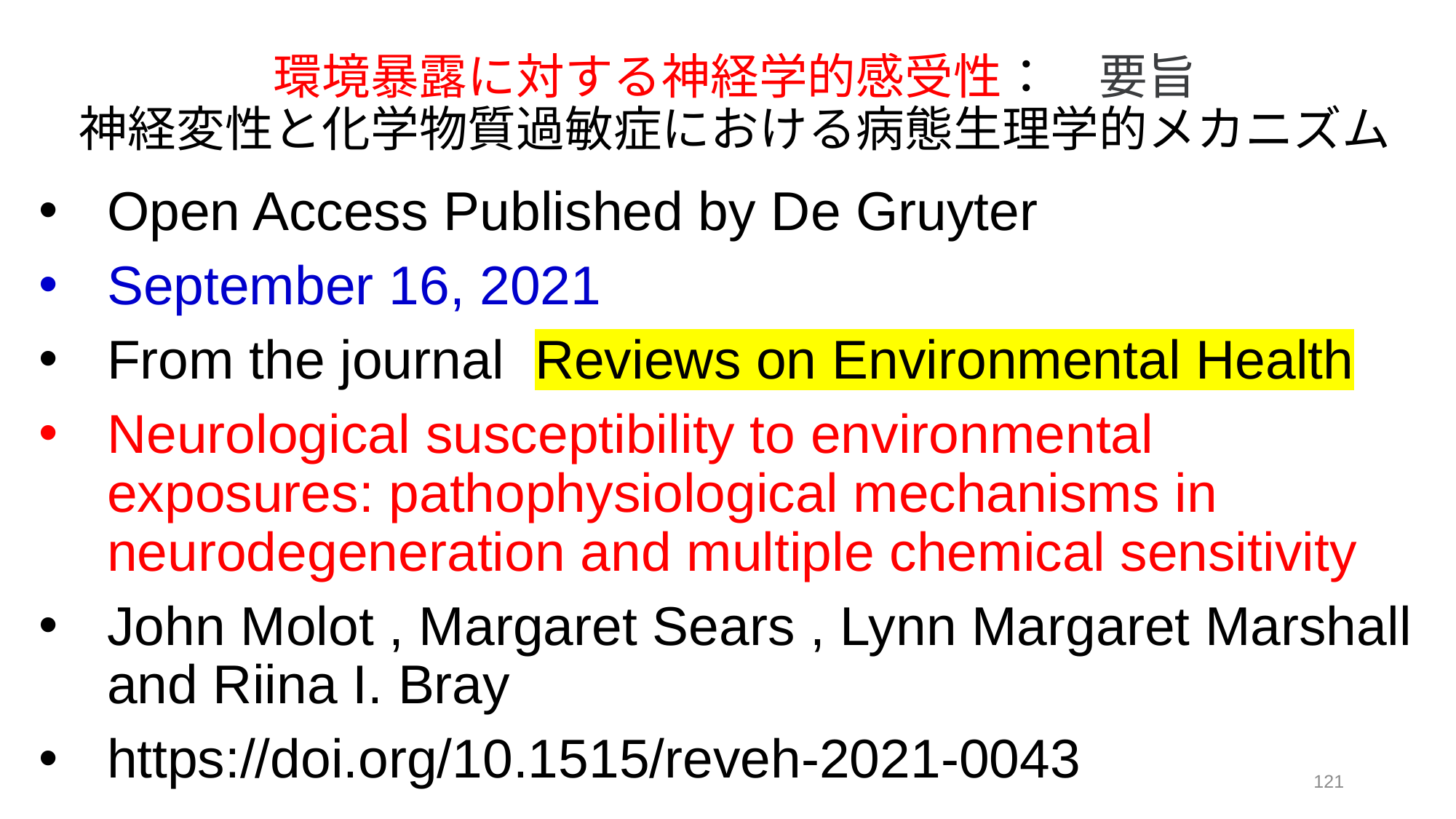

# 環境暴露に対する神経学的感受性：　要旨 神経変性と化学物質過敏症における病態生理学的メカニズム
Open Access Published by De Gruyter
September 16, 2021
From the journal  Reviews on Environmental Health
Neurological susceptibility to environmental exposures: pathophysiological mechanisms in neurodegeneration and multiple chemical sensitivity
John Molot , Margaret Sears , Lynn Margaret Marshall and Riina I. Bray
https://doi.org/10.1515/reveh-2021-0043
121